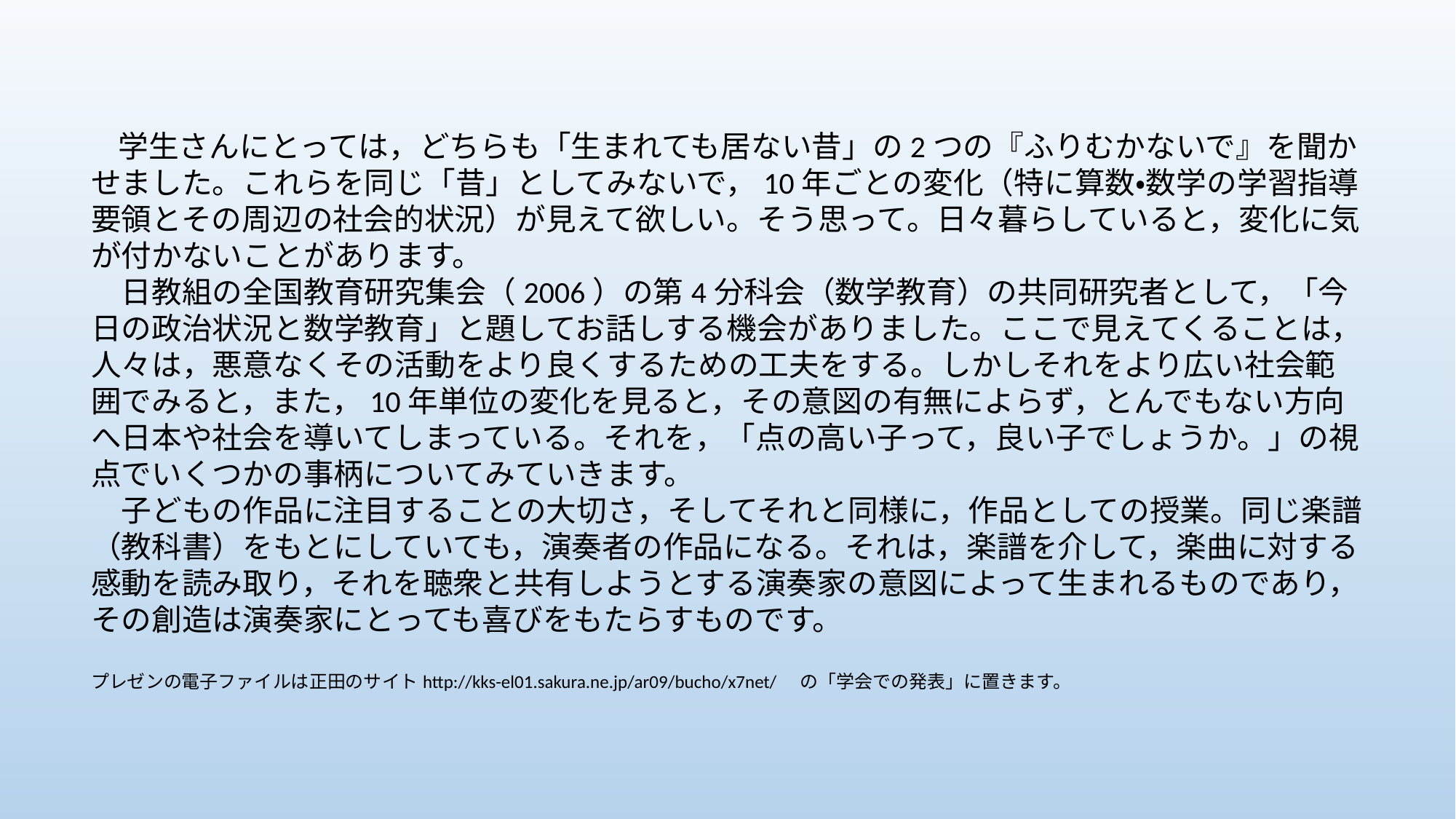

学生さんにとっては，どちらも「生まれても居ない昔」の2つの『ふりむかないで』を聞かせました。これらを同じ「昔」としてみないで，10年ごとの変化（特に算数・数学の学習指導要領とその周辺の社会的状況）が見えて欲しい。そう思って。日々暮らしていると，変化に気が付かないことがあります。
　日教組の全国教育研究集会（2006）の第4分科会（数学教育）の共同研究者として，「今日の政治状況と数学教育」と題してお話しする機会がありました。ここで見えてくることは，人々は，悪意なくその活動をより良くするための工夫をする。しかしそれをより広い社会範囲でみると，また，10年単位の変化を見ると，その意図の有無によらず，とんでもない方向へ日本や社会を導いてしまっている。それを，「点の高い子って，良い子でしょうか。」の視点でいくつかの事柄についてみていきます。
　子どもの作品に注目することの大切さ，そしてそれと同様に，作品としての授業。同じ楽譜（教科書）をもとにしていても，演奏者の作品になる。それは，楽譜を介して，楽曲に対する感動を読み取り，それを聴衆と共有しようとする演奏家の意図によって生まれるものであり，その創造は演奏家にとっても喜びをもたらすものです。

プレゼンの電子ファイルは正田のサイトhttp://kks-el01.sakura.ne.jp/ar09/bucho/x7net/　の「学会での発表」に置きます。